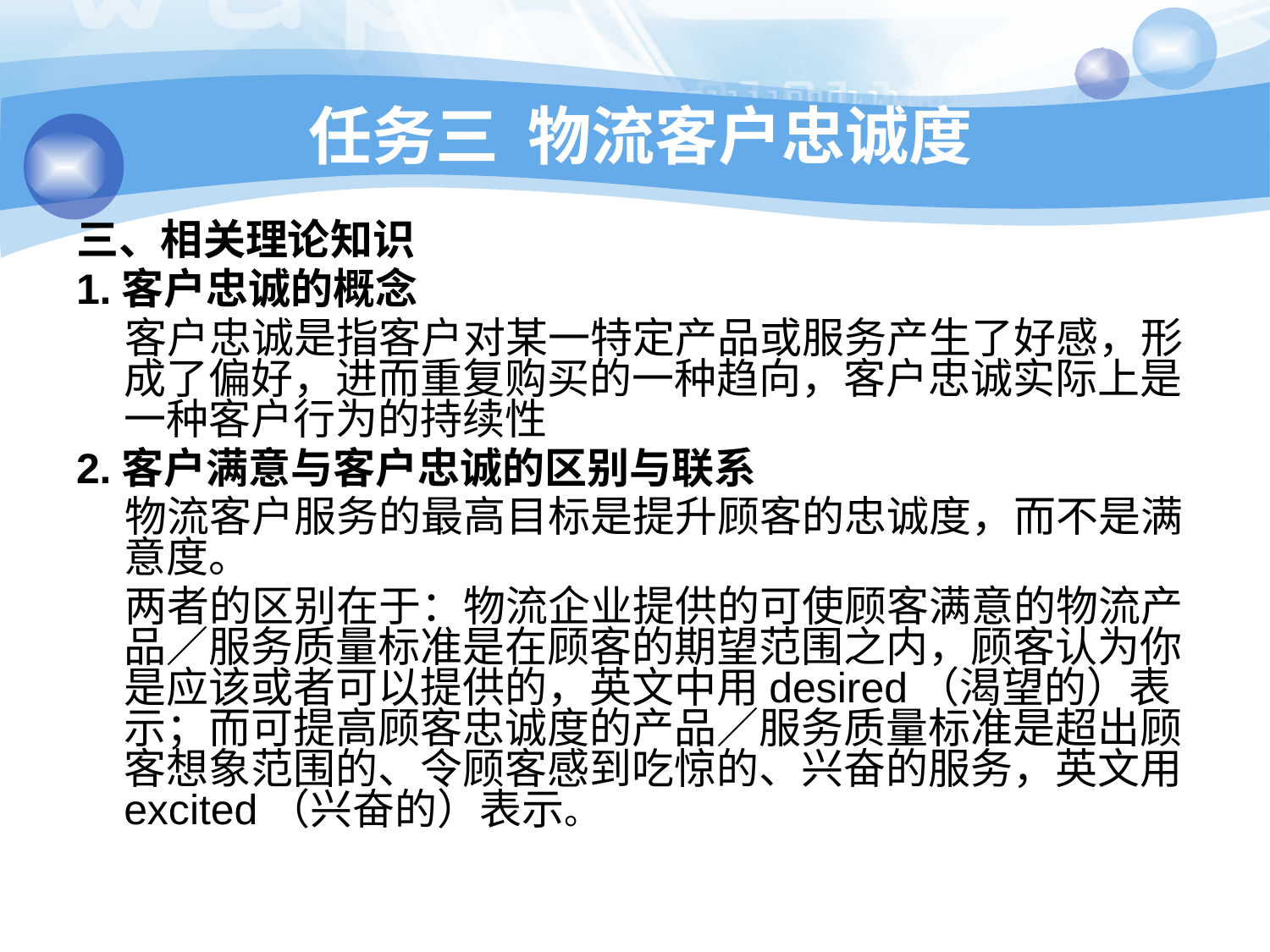

# 任务三  物流客户忠诚度
三、相关理论知识
1.客户忠诚的概念
    客户忠诚是指客户对某一特定产品或服务产生了好感，形成了偏好，进而重复购买的一种趋向，客户忠诚实际上是一种客户行为的持续性
2.客户满意与客户忠诚的区别与联系
    物流客户服务的最高目标是提升顾客的忠诚度，而不是满意度。
    两者的区别在于：物流企业提供的可使顾客满意的物流产品／服务质量标准是在顾客的期望范围之内，顾客认为你是应该或者可以提供的，英文中用desired（渴望的）表示；而可提高顾客忠诚度的产品／服务质量标准是超出顾客想象范围的、令顾客感到吃惊的、兴奋的服务，英文用excited（兴奋的）表示。